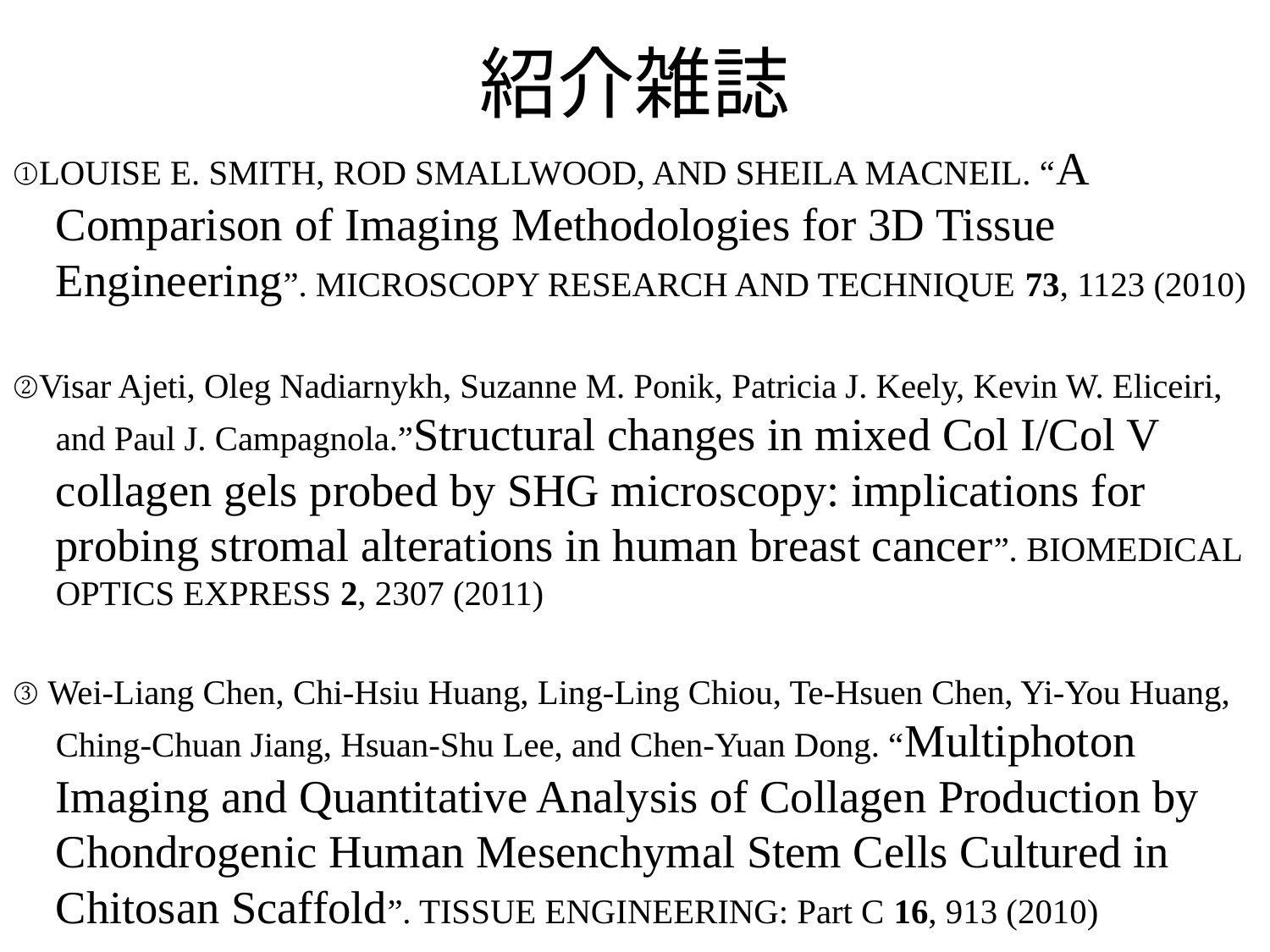

# 紹介雑誌
①LOUISE E. SMITH, ROD SMALLWOOD, AND SHEILA MACNEIL. “A Comparison of Imaging Methodologies for 3D Tissue Engineering”. MICROSCOPY RESEARCH AND TECHNIQUE 73, 1123 (2010)

②Visar Ajeti, Oleg Nadiarnykh, Suzanne M. Ponik, Patricia J. Keely, Kevin W. Eliceiri, and Paul J. Campagnola.”Structural changes in mixed Col I/Col V collagen gels probed by SHG microscopy: implications for probing stromal alterations in human breast cancer”. BIOMEDICAL OPTICS EXPRESS 2, 2307 (2011)

③ Wei-Liang Chen, Chi-Hsiu Huang, Ling-Ling Chiou, Te-Hsuen Chen, Yi-You Huang, Ching-Chuan Jiang, Hsuan-Shu Lee, and Chen-Yuan Dong. “Multiphoton Imaging and Quantitative Analysis of Collagen Production by Chondrogenic Human Mesenchymal Stem Cells Cultured in Chitosan Scaffold”. TISSUE ENGINEERING: Part C 16, 913 (2010)